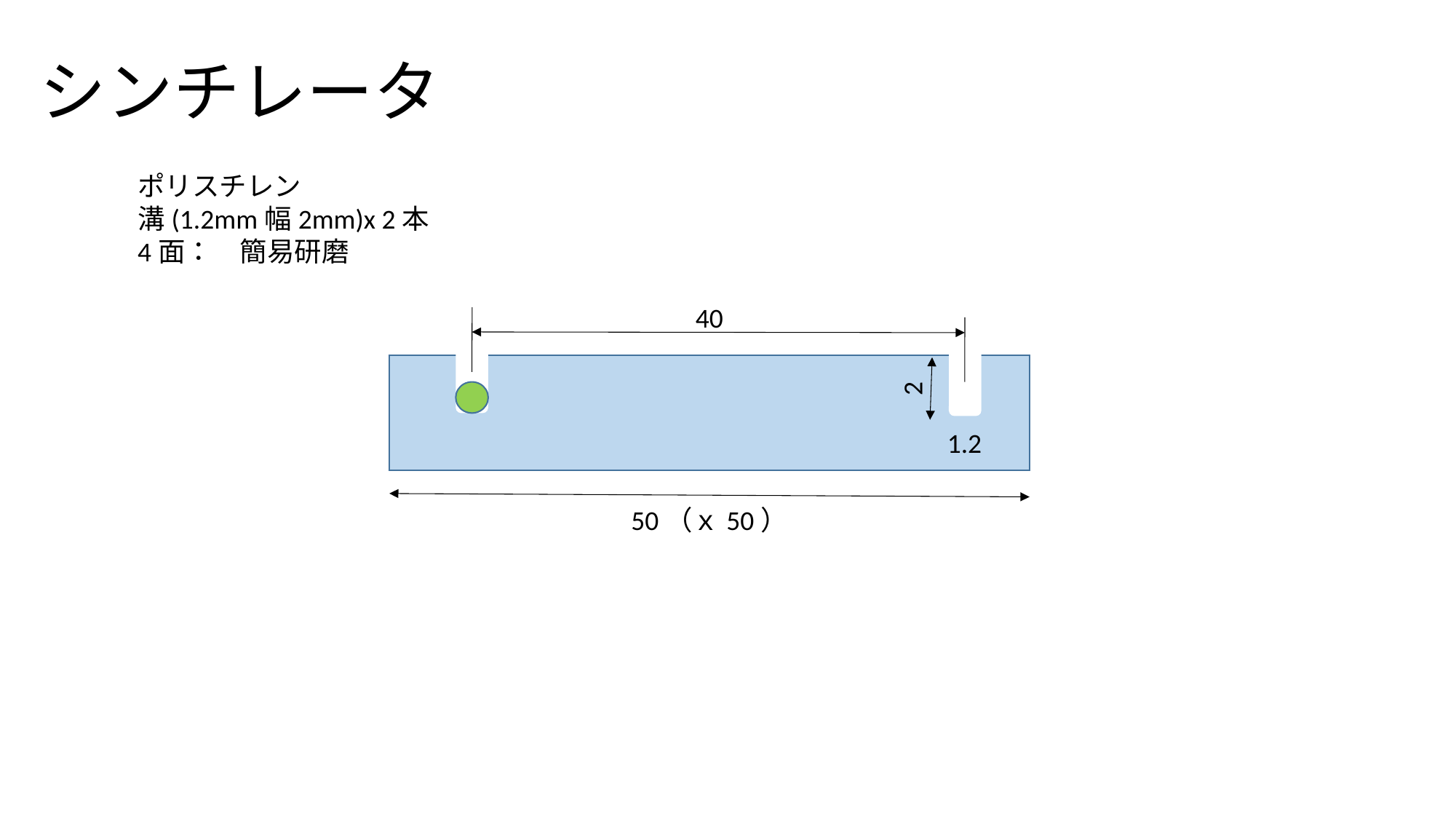

# シンチレータ
ポリスチレン
溝(1.2mm幅2mm)x 2本
4面：　簡易研磨
40

2

1.2
50（ｘ50）